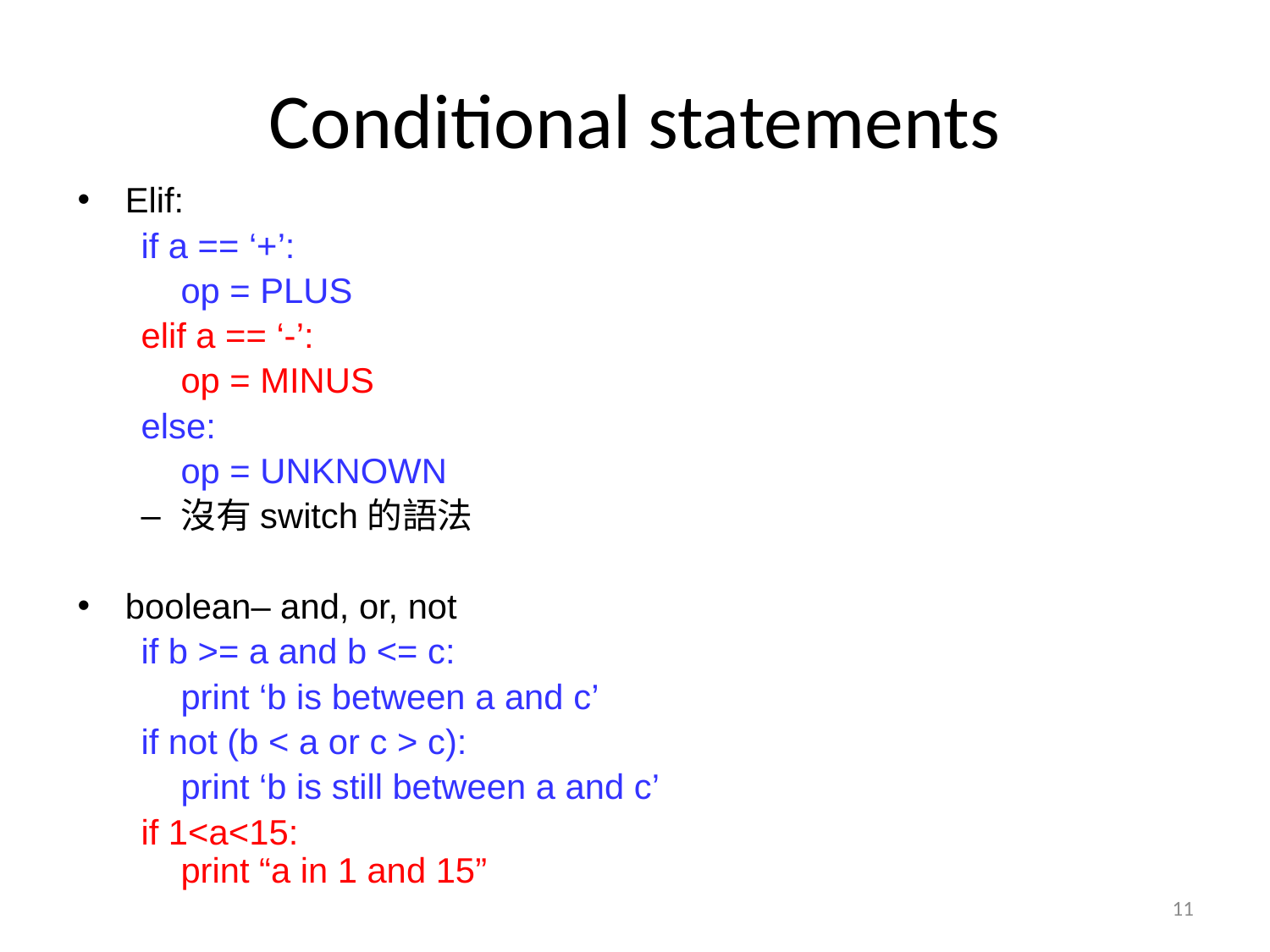

# Conditional statements
Elif:
if a == ‘+’:
	op = PLUS
elif a == ‘-’:
	op = MINUS
else:
	op = UNKNOWN
沒有switch的語法

boolean– and, or, not
if b >= a and b <= c:
	print ‘b is between a and c’
if not (b < a or c > c):
	print ‘b is still between a and c’
if 1<a<15:
print “a in 1 and 15”
11